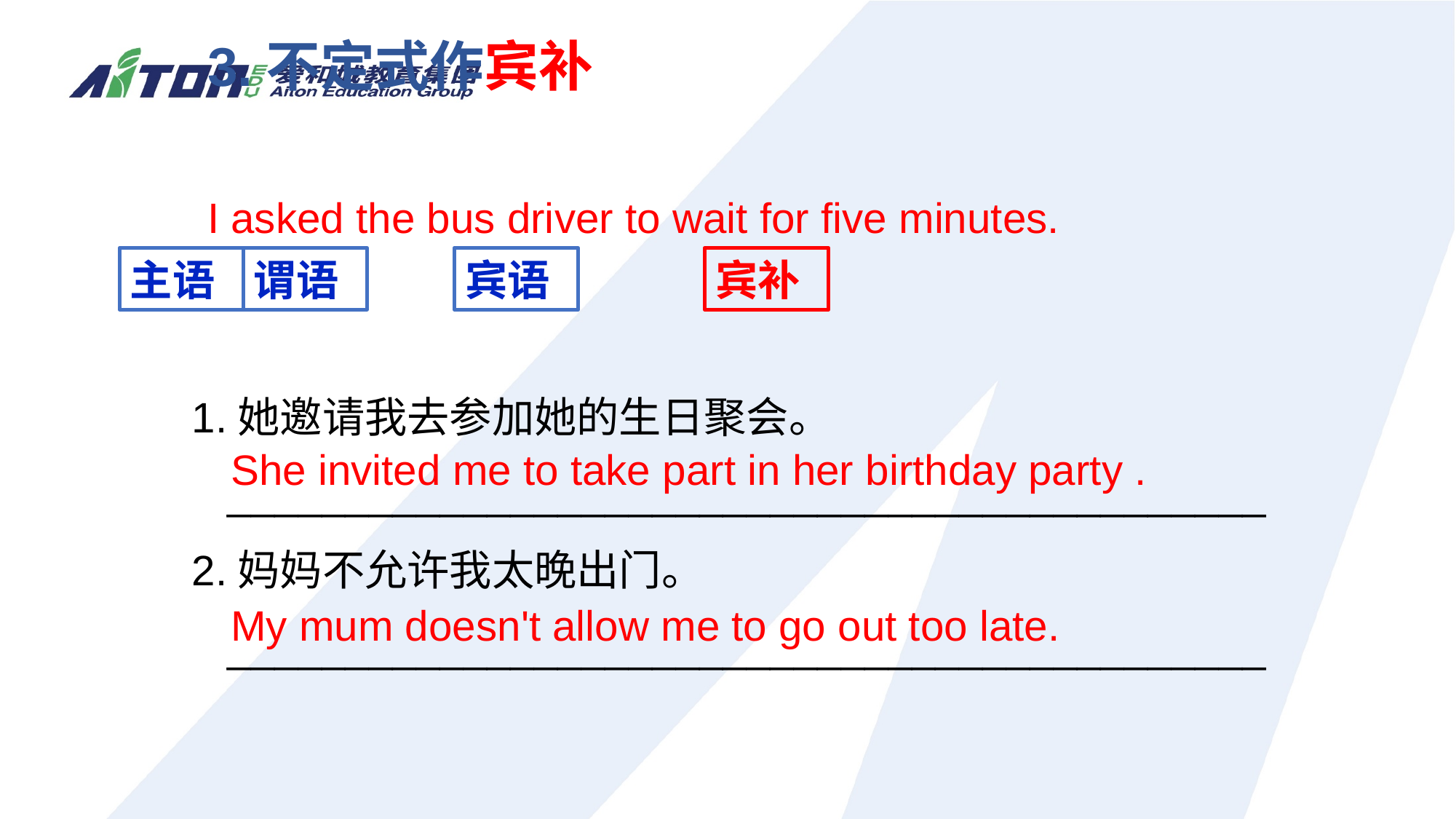

3.不定式作宾补
I asked the bus driver to wait for five minutes.
主语
谓语
宾语
宾补
1.她邀请我去参加她的生日聚会。
   ____________________________________________
2.妈妈不允许我太晚出门。
   ____________________________________________
She invited me to take part in her birthday party .
My mum doesn't allow me to go out too late.